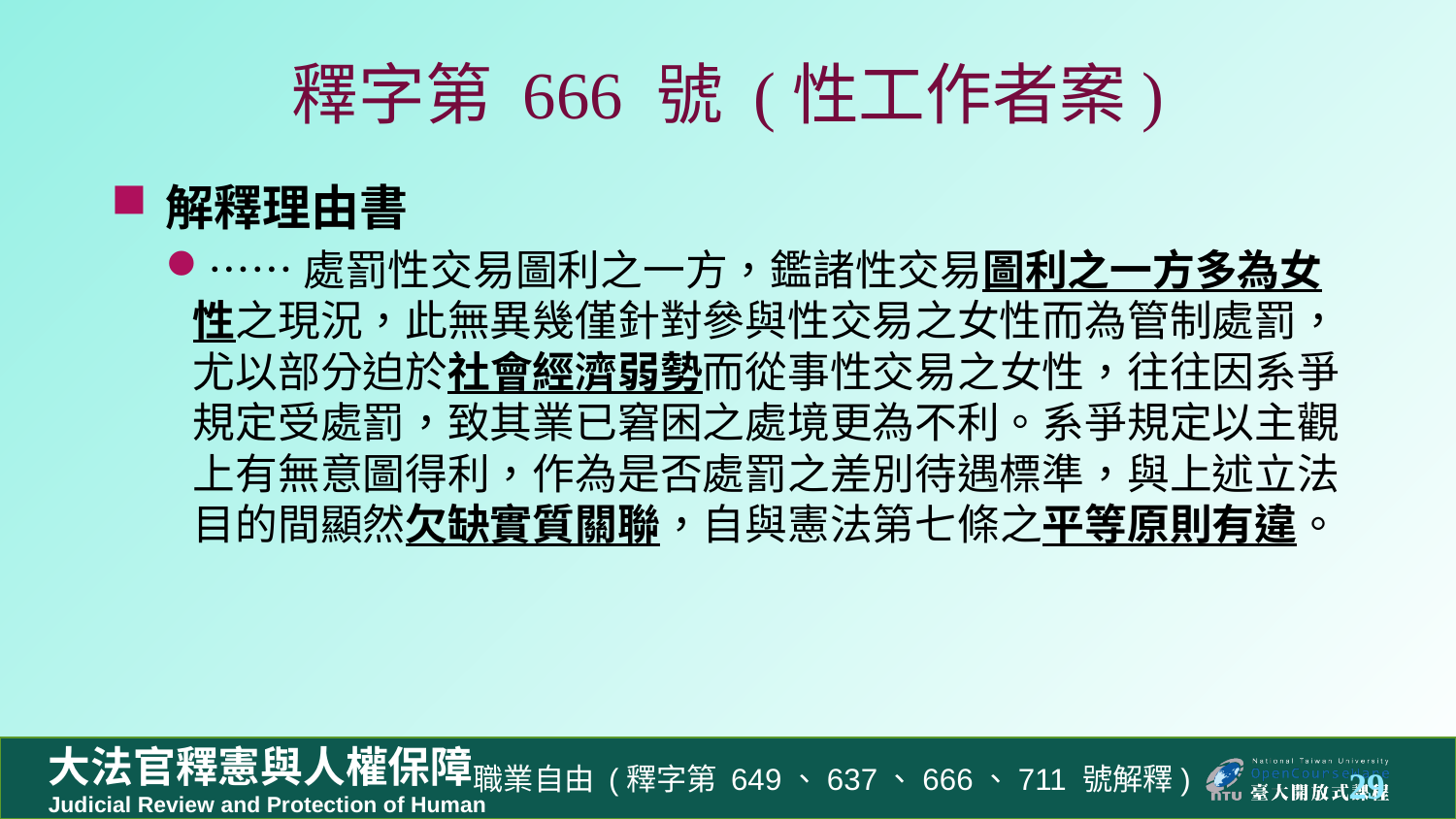

# 釋字第 666 號 (性工作者案)
解釋理由書
……處罰性交易圖利之一方，鑑諸性交易圖利之一方多為女性之現況，此無異幾僅針對參與性交易之女性而為管制處罰，尤以部分迫於社會經濟弱勢而從事性交易之女性，往往因系爭規定受處罰，致其業已窘困之處境更為不利。系爭規定以主觀上有無意圖得利，作為是否處罰之差別待遇標準，與上述立法目的間顯然欠缺實質關聯，自與憲法第七條之平等原則有違。